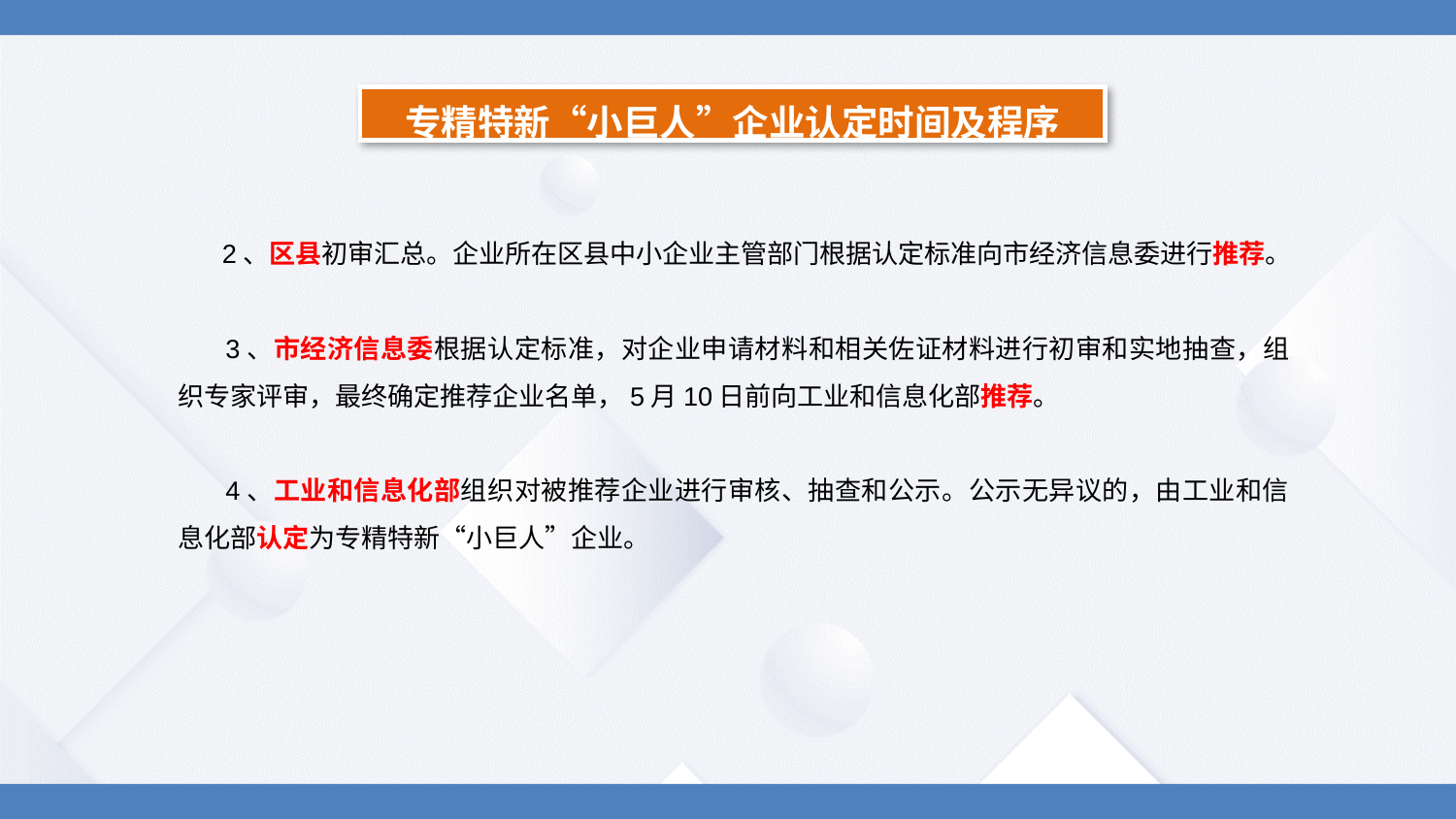

专精特新“小巨人”企业认定时间及程序

      2、区县初审汇总。企业所在区县中小企业主管部门根据认定标准向市经济信息委进行推荐。

      3、市经济信息委根据认定标准，对企业申请材料和相关佐证材料进行初审和实地抽查，组织专家评审，最终确定推荐企业名单，5月10日前向工业和信息化部推荐。

      4、工业和信息化部组织对被推荐企业进行审核、抽查和公示。公示无异议的，由工业和信息化部认定为专精特新“小巨人”企业。